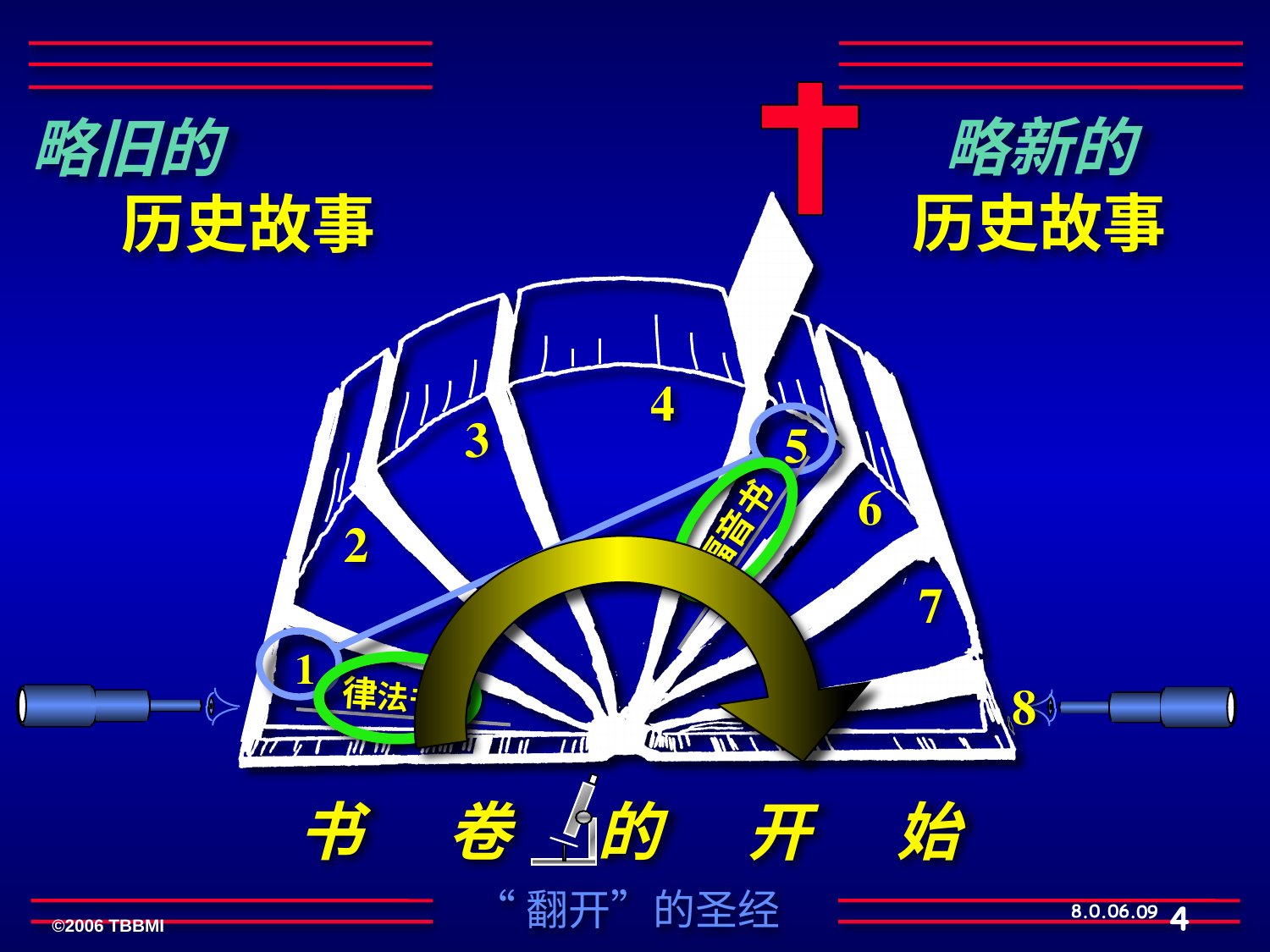

略新的
历史故事
略旧的                  历史故事
4
3

5
福音书

6

2

7
1

律法书
8

书      卷      的      开      始
09
4